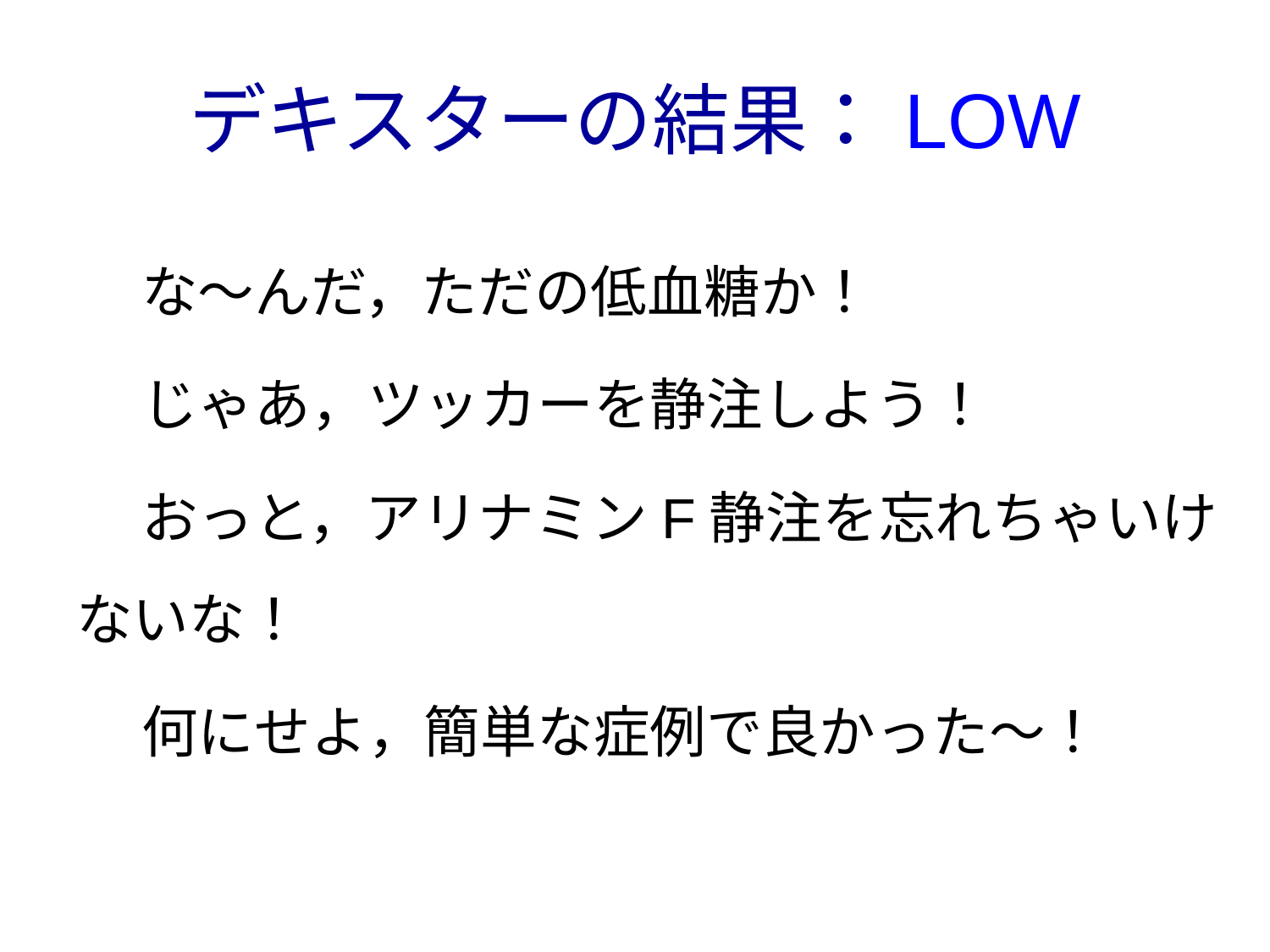

# デキスターの結果：LOW
　　な～んだ，ただの低血糖か！
　　じゃあ，ツッカーを静注しよう！
　　おっと，アリナミンF静注を忘れちゃいけないな！
　　何にせよ，簡単な症例で良かった～！